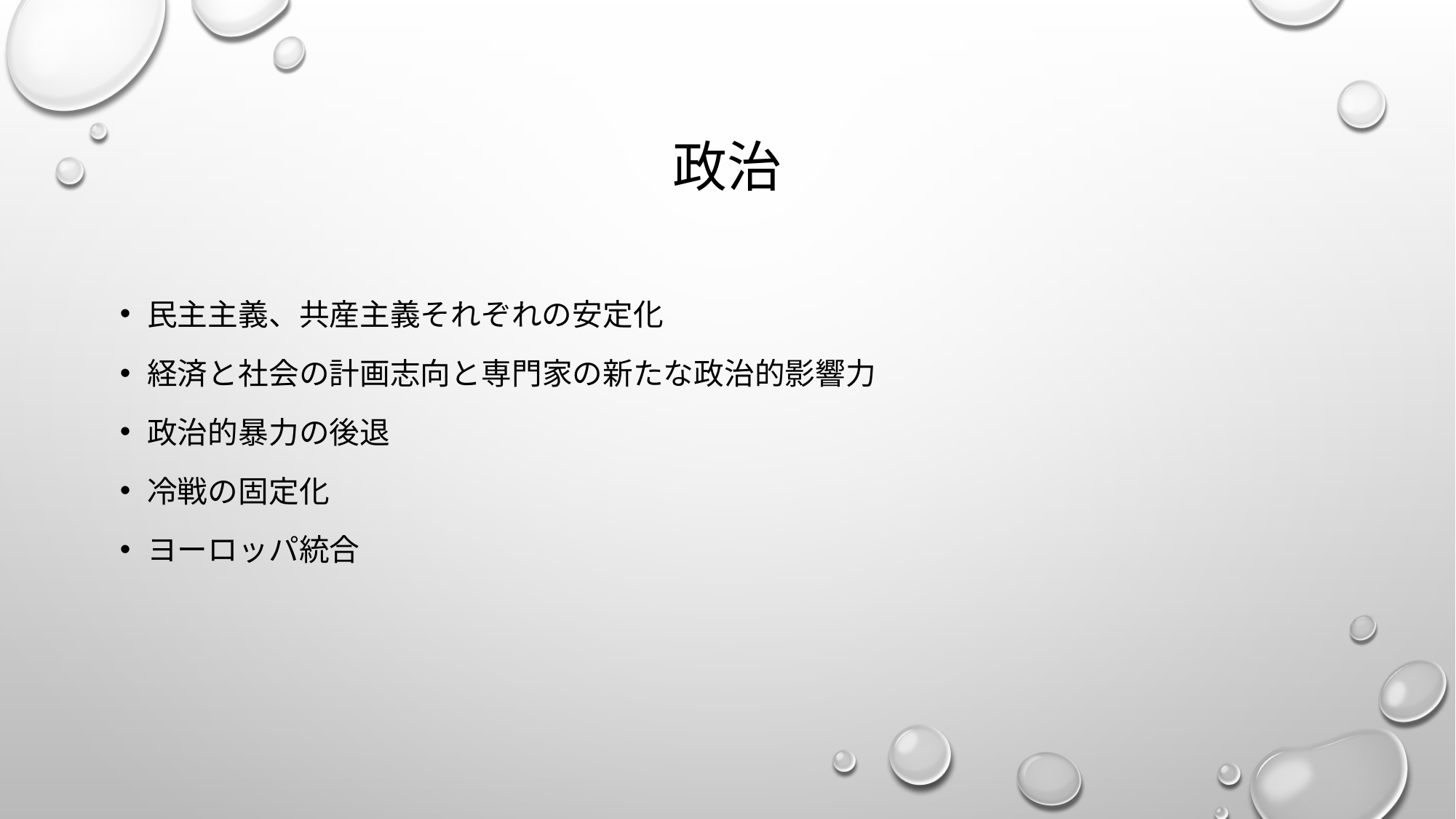

# 政治
民主主義、共産主義それぞれの安定化
経済と社会の計画志向と専門家の新たな政治的影響力
政治的暴力の後退
冷戦の固定化
ヨーロッパ統合